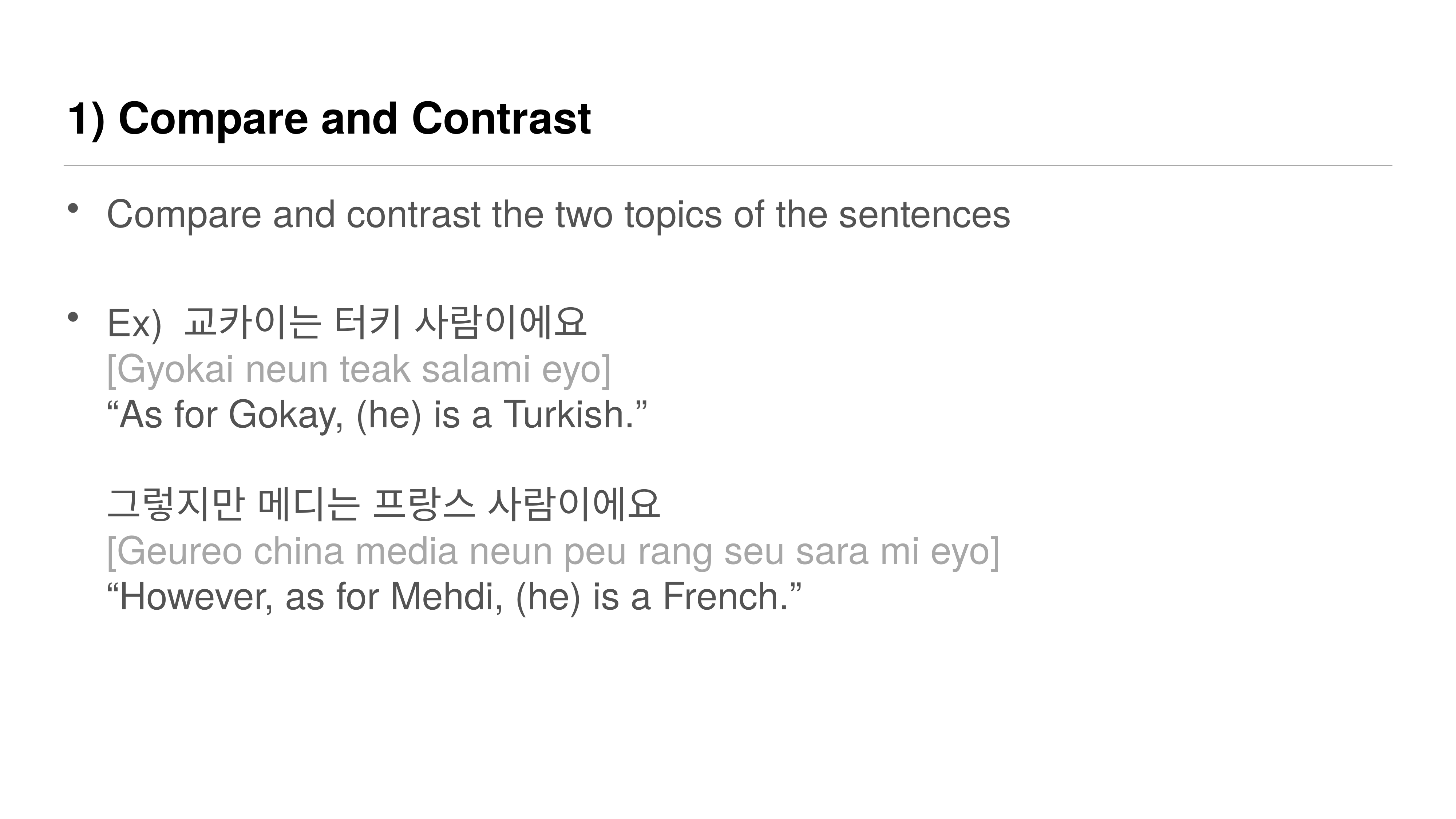

# 1) Compare and Contrast
Compare and contrast the two topics of the sentences

Ex) 교카이는 터키 사람이에요
[Gyokai neun teak salami eyo]
“As for Gokay, (he) is a Turkish.”
그렇지만 메디는 프랑스 사람이에요
[Geureo china media neun peu rang seu sara mi eyo]
“However, as for Mehdi, (he) is a French.”